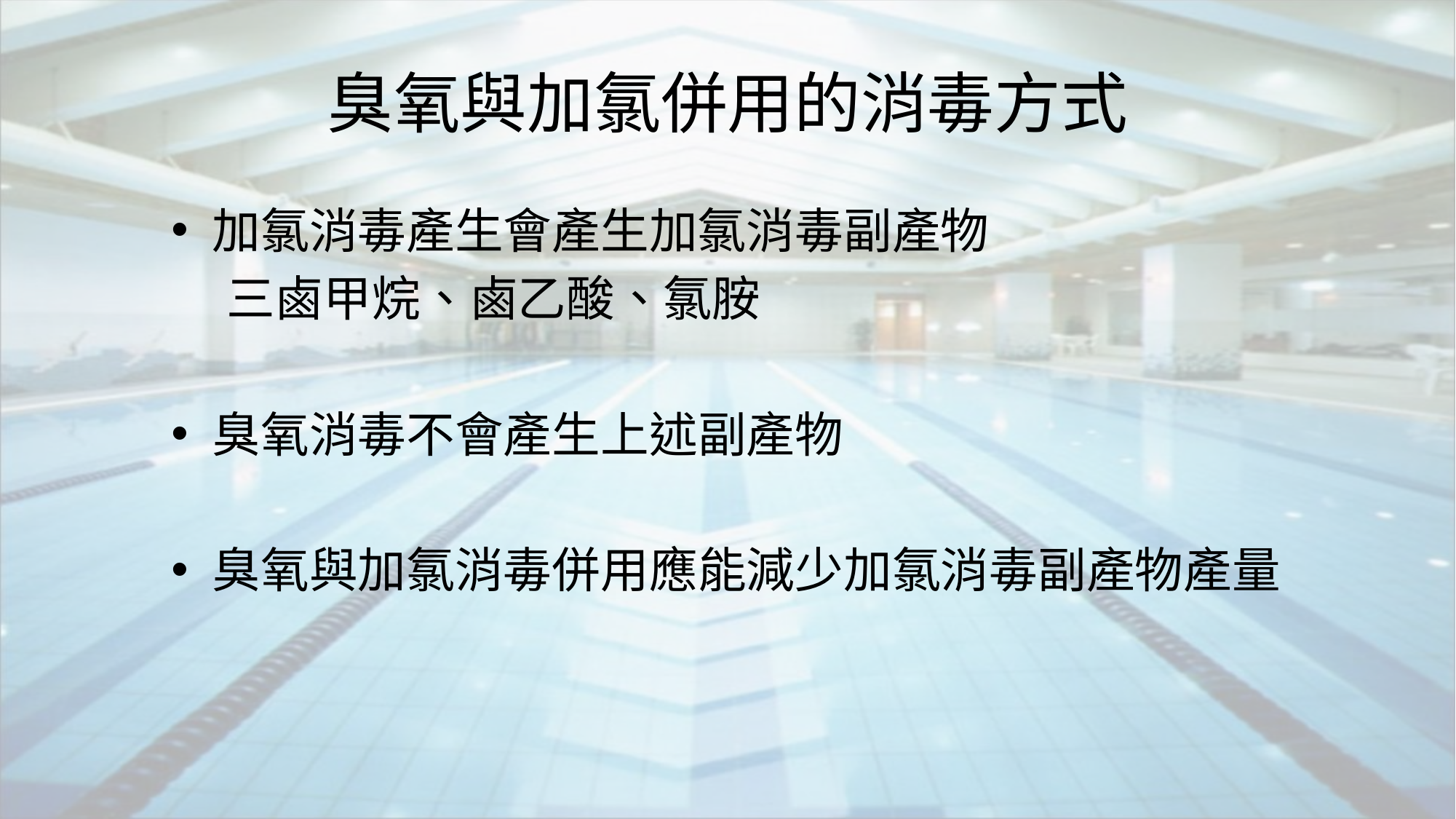

# 臭氧與加氯併用的消毒方式
加氯消毒產生會產生加氯消毒副產物
    三鹵甲烷、鹵乙酸、氯胺

臭氧消毒不會產生上述副產物

臭氧與加氯消毒併用應能減少加氯消毒副產物產量